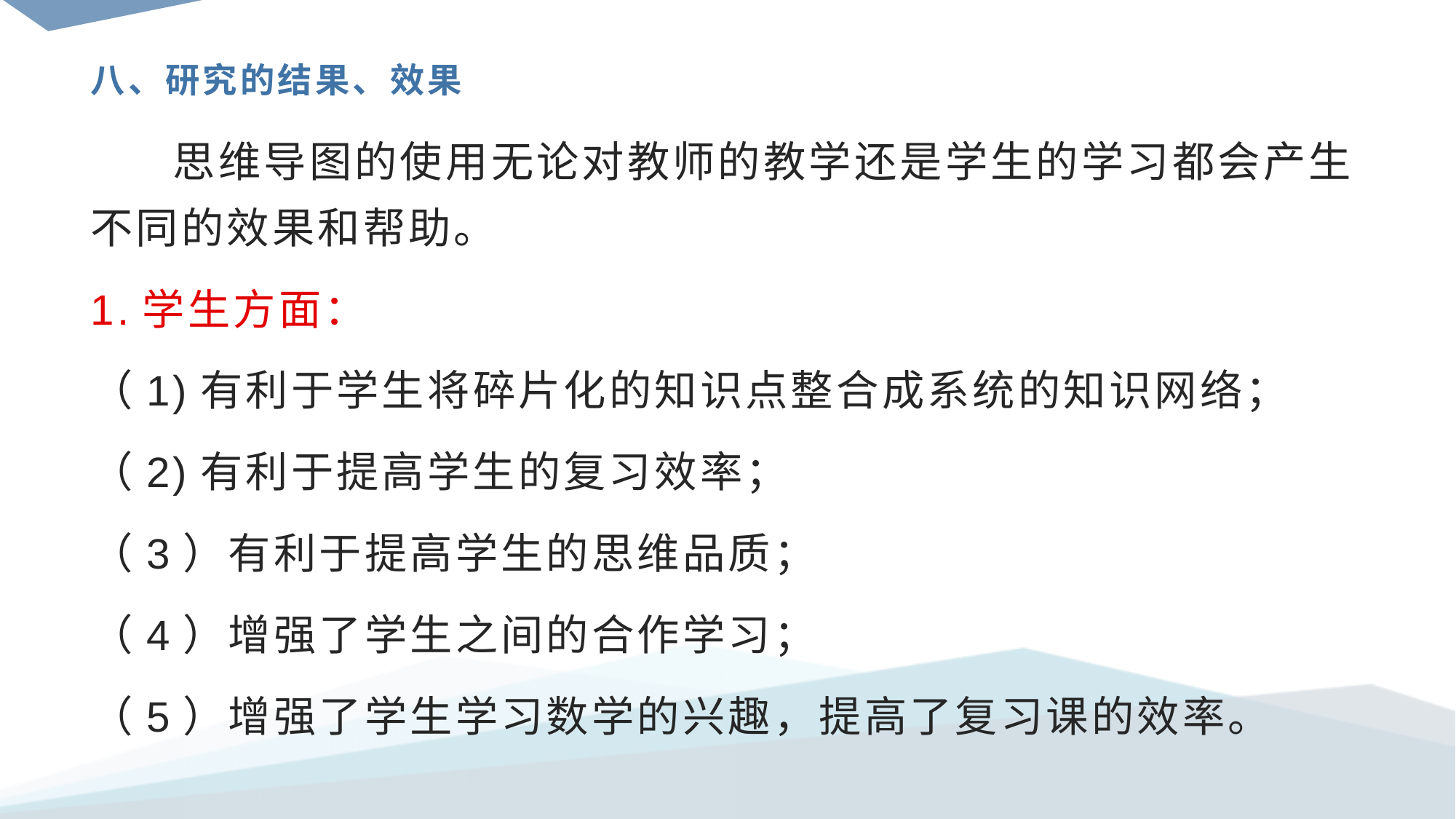

# 八、研究的结果、效果
         思维导图的使用无论对教师的教学还是学生的学习都会产生不同的效果和帮助。
1.学生方面：
（1)有利于学生将碎片化的知识点整合成系统的知识网络；
（2)有利于提高学生的复习效率；
（3）有利于提高学生的思维品质；
（4）增强了学生之间的合作学习；
（5）增强了学生学习数学的兴趣，提高了复习课的效率。